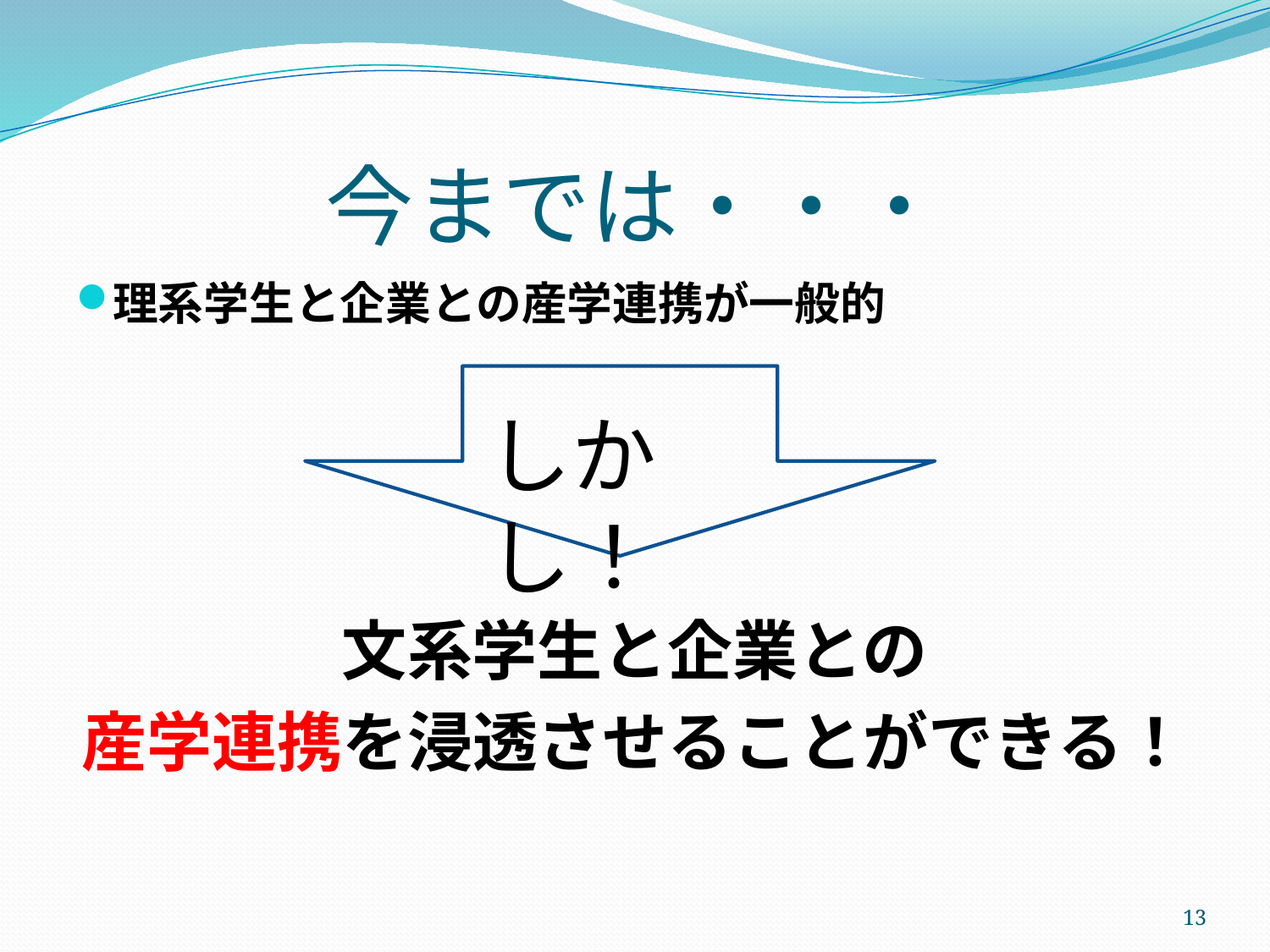

# 今までは・・・
理系学生と企業との産学連携が一般的

文系学生と企業との
産学連携を浸透させることができる！

しかし！
13